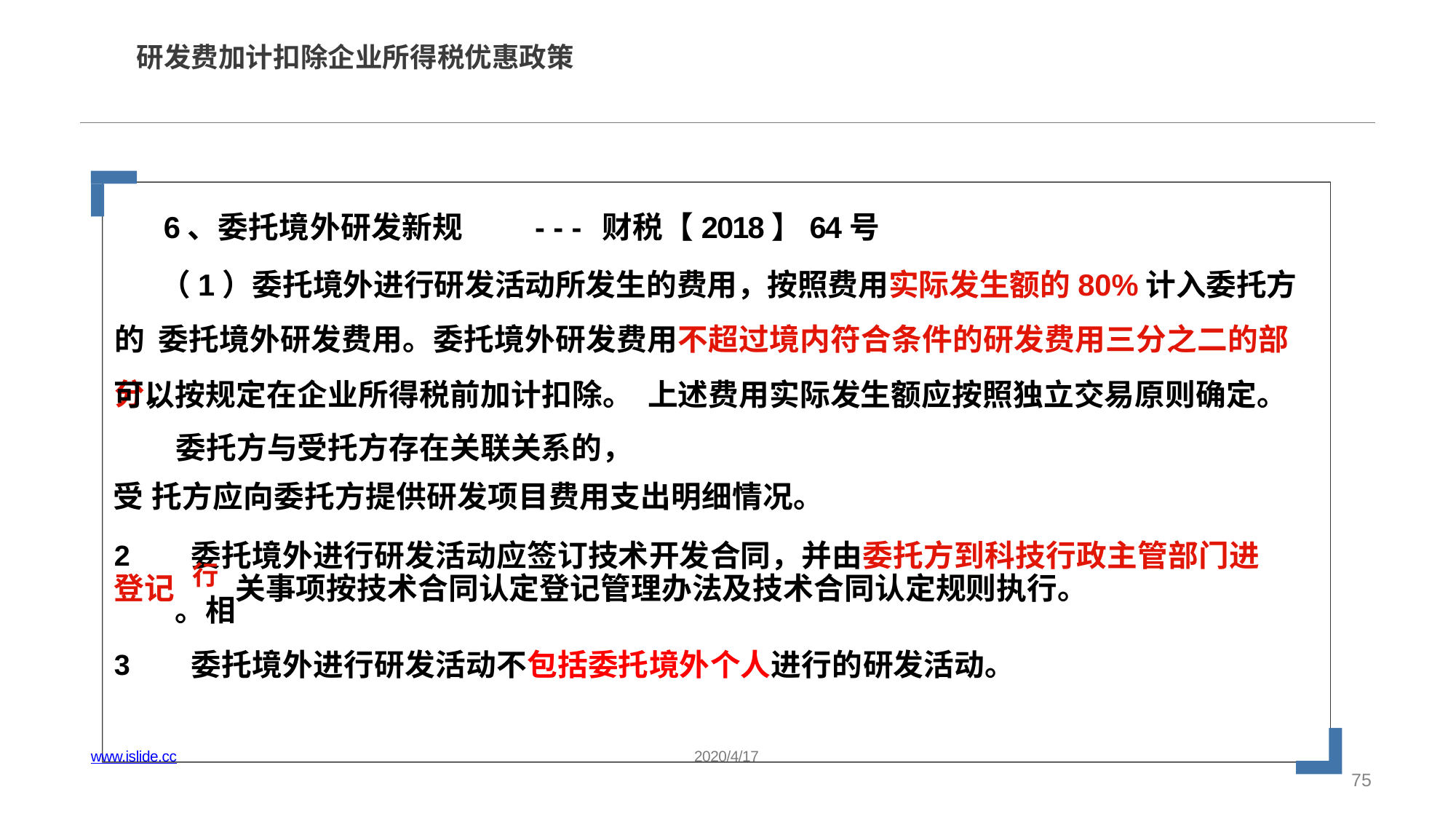

研发费加计扣除企业所得税优惠政策

# 6、委托境外研发新规	--- 财税【2018】64号
（1）委托境外进行研发活动所发生的费用，按照费用实际发生额的80%计入委托方的  委托境外研发费用。委托境外研发费用不超过境内符合条件的研发费用三分之二的部分，
可以按规定在企业所得税前加计扣除。  上述费用实际发生额应按照独立交易原则确定。委托方与受托方存在关联关系的，
受 托方应向委托方提供研发项目费用支出明细情况。
委托境外进行研发活动应签订技术开发合同，并由委托方到科技行政主管部门进
2
登记	行 关事项按技术合同认定登记管理办法及技术合同认定规则执行。
。相
委托境外进行研发活动不包括委托境外个人进行的研发活动。
3

www.islide.cc
2020/4/17

75